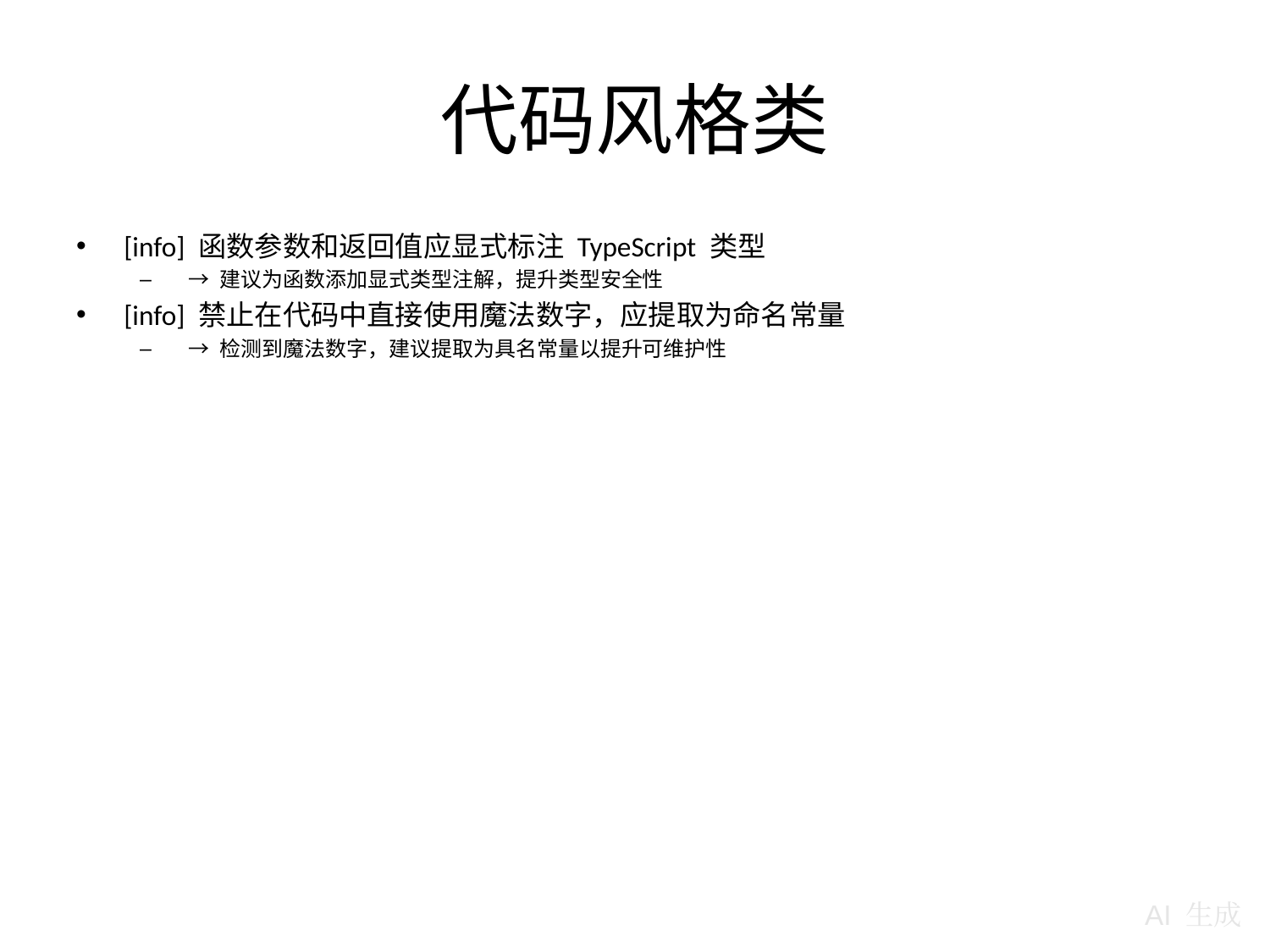

# 代码风格类
[info] 函数参数和返回值应显式标注 TypeScript 类型
  → 建议为函数添加显式类型注解，提升类型安全性
[info] 禁止在代码中直接使用魔法数字，应提取为命名常量
  → 检测到魔法数字，建议提取为具名常量以提升可维护性
AI 生成